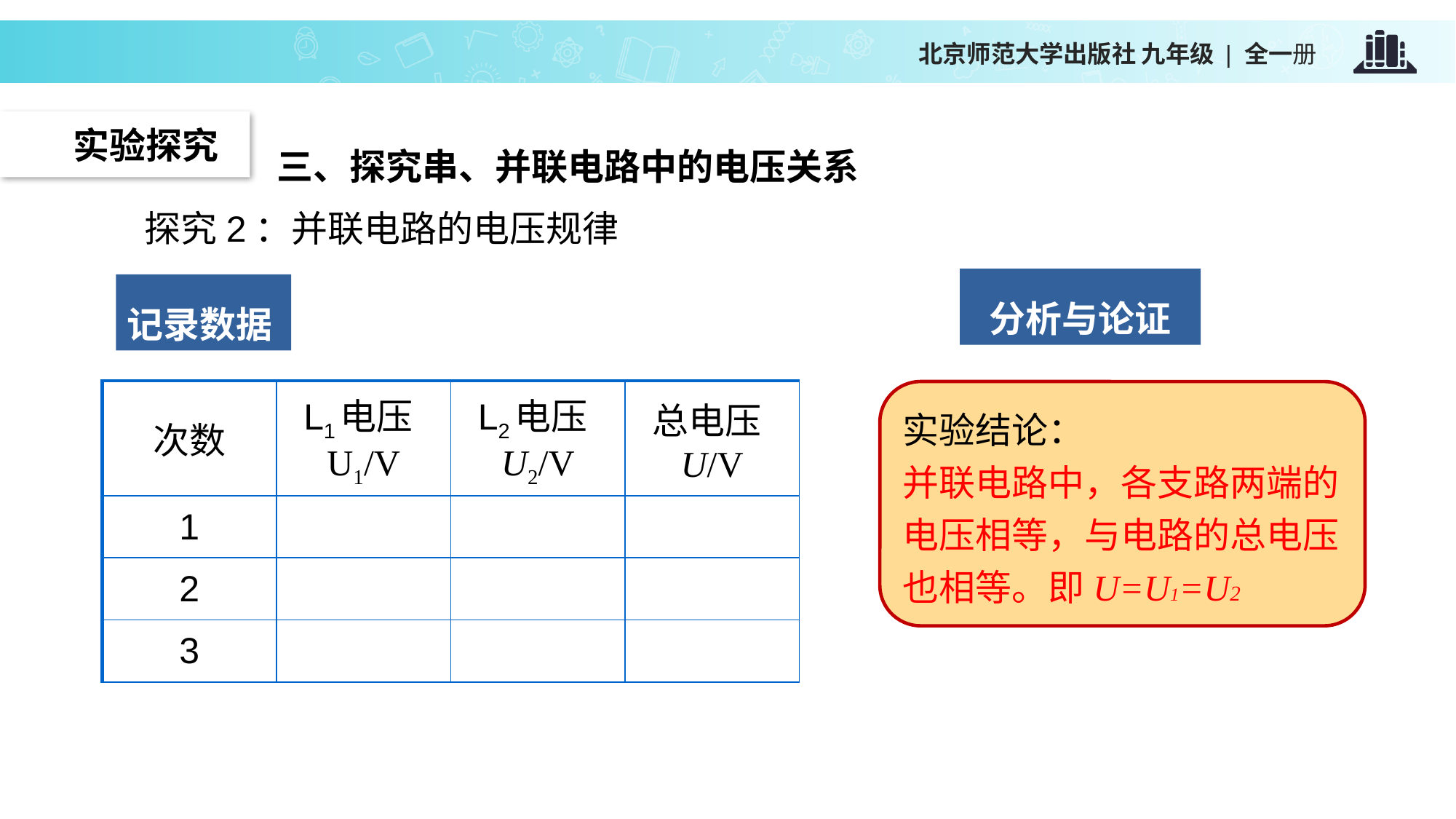

实验探究
三、探究串、并联电路中的电压关系
探究2：并联电路的电压规律
分析与论证
记录数据
| 次数 | L1电压U1/V | L2电压U2/V | 总电压U/V |
| --- | --- | --- | --- |
| 1 |  |  |  |
| 2 |  |  |  |
| 3 |  |  |  |
实验结论：
并联电路中，各支路两端的电压相等，与电路的总电压也相等。即U=U1=U2